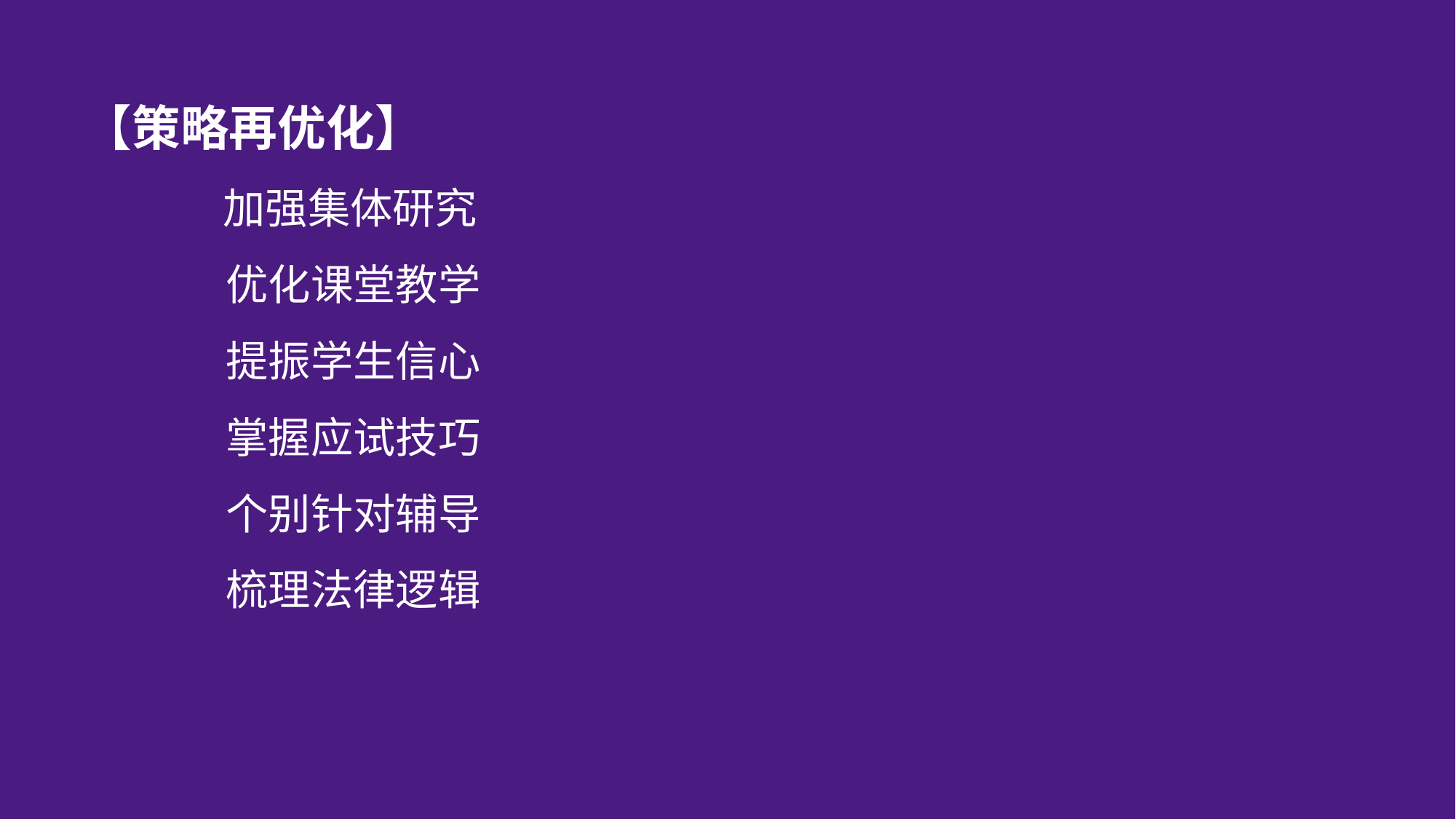

【策略再优化】
                加强集体研究
              优化课堂教学
              提振学生信心
              掌握应试技巧
              个别针对辅导
              梳理法律逻辑